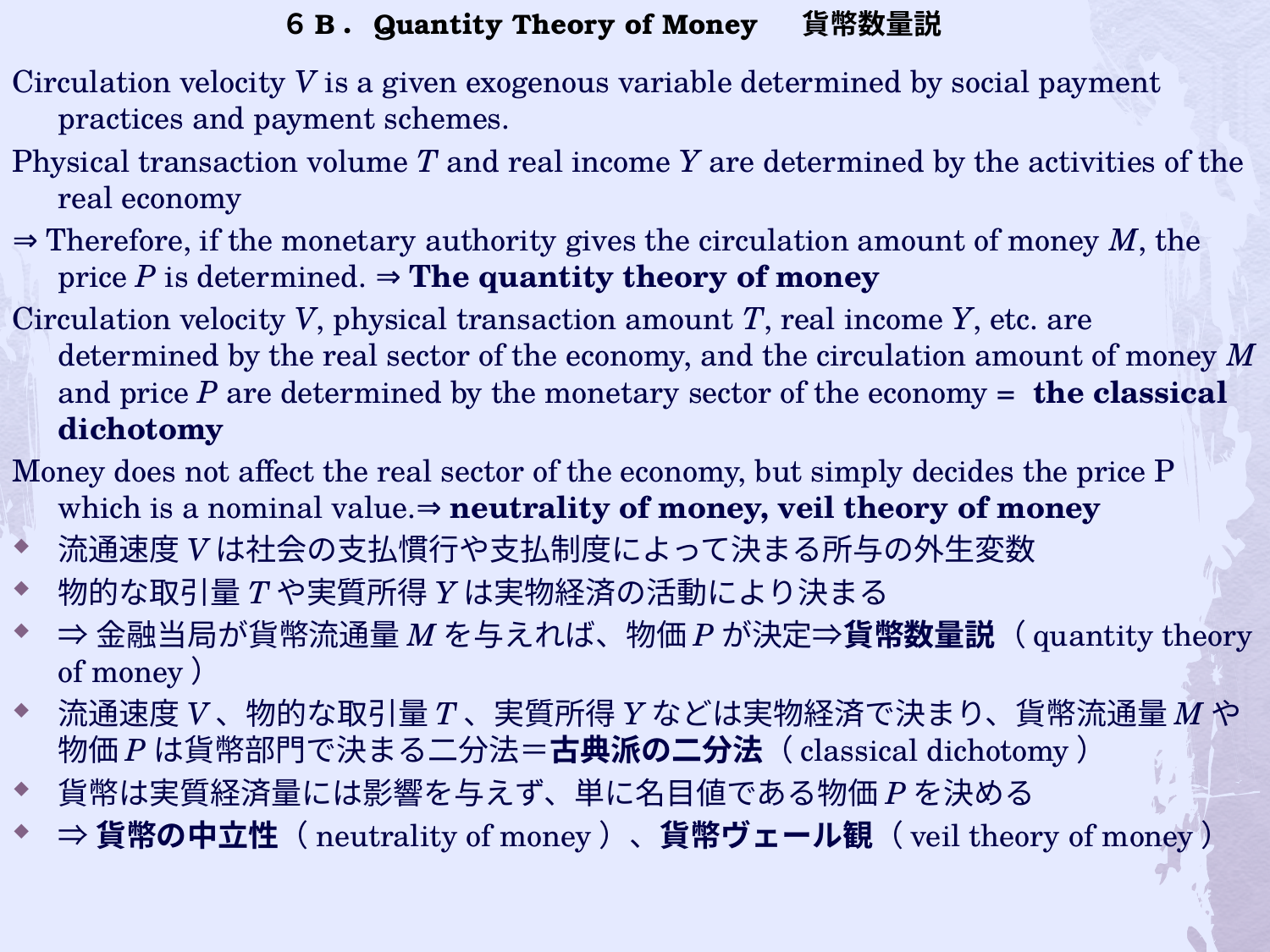

# ６B．Quantity Theory of Money    貨幣数量説
Circulation velocity V is a given exogenous variable determined by social payment practices and payment schemes.
Physical transaction volume T and real income Y are determined by the activities of the real economy
⇒ Therefore, if the monetary authority gives the circulation amount of money M, the price P is determined. ⇒ The quantity theory of money
Circulation velocity V, physical transaction amount T, real income Y, etc. are determined by the real sector of the economy, and the circulation amount of money M and price P are determined by the monetary sector of the economy =  the classical dichotomy
Money does not affect the real sector of the economy, but simply decides the price P which is a nominal value.⇒ neutrality of money, veil theory of money
流通速度Vは社会の支払慣行や支払制度によって決まる所与の外生変数
物的な取引量Tや実質所得Yは実物経済の活動により決まる
⇒金融当局が貨幣流通量Mを与えれば、物価Pが決定⇒貨幣数量説（quantity theory of money）
流通速度V、物的な取引量T、実質所得Yなどは実物経済で決まり、貨幣流通量Mや物価Pは貨幣部門で決まる二分法＝古典派の二分法（classical dichotomy）
貨幣は実質経済量には影響を与えず、単に名目値である物価Pを決める
⇒貨幣の中立性（neutrality of money）、貨幣ヴェール観（veil theory of money）